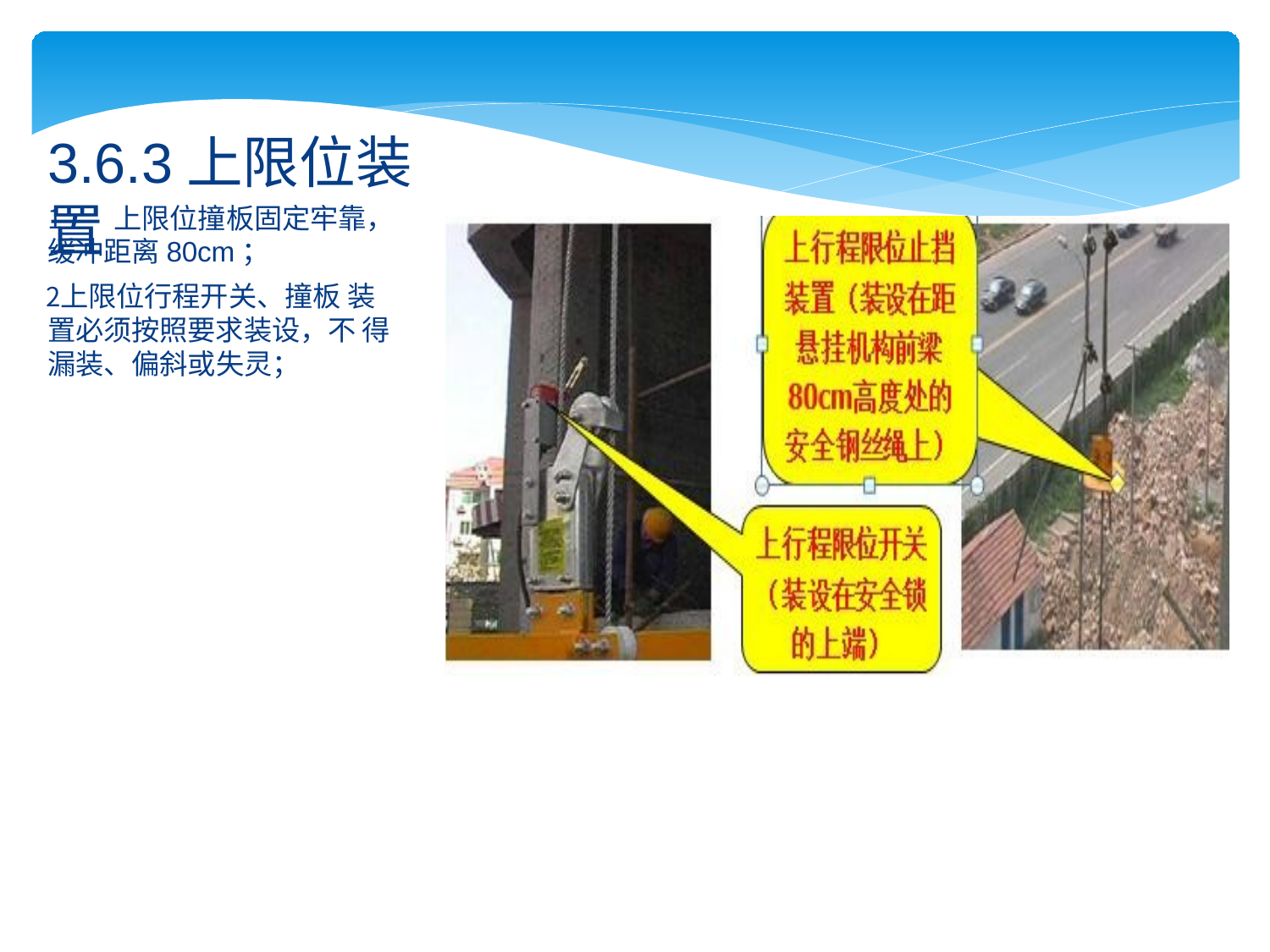

# 3.6.3上限位装置
上限位撞板固定牢靠，
缓冲距离80cm；
上限位行程开关、撞板 装置必须按照要求装设，不 得漏装、偏斜或失灵；